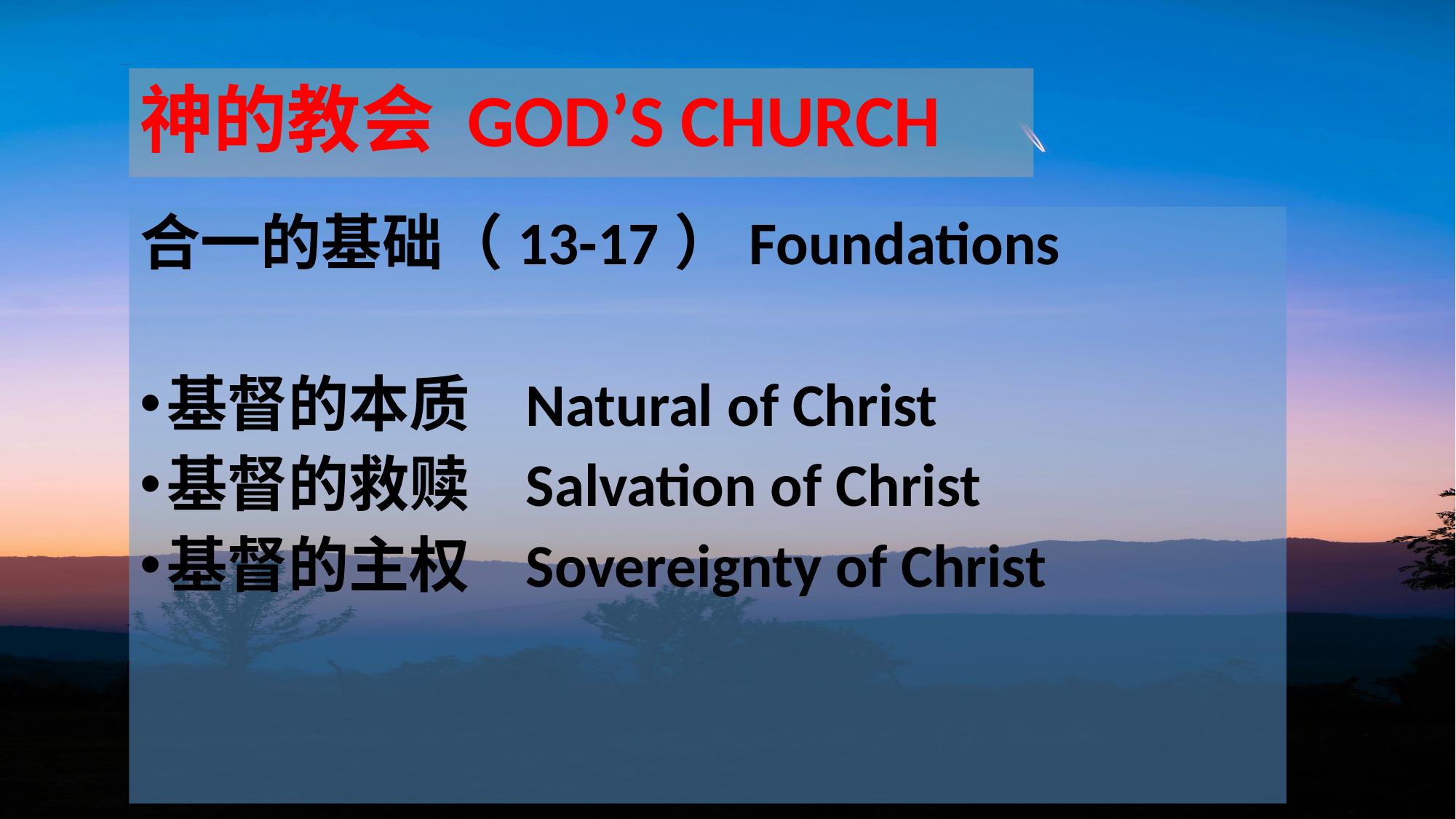

# 神的教会 GOD’S CHURCH
合一的基础（13-17）Foundations

基督的本质   Natural of Christ
基督的救赎   Salvation of Christ
基督的主权   Sovereignty of Christ